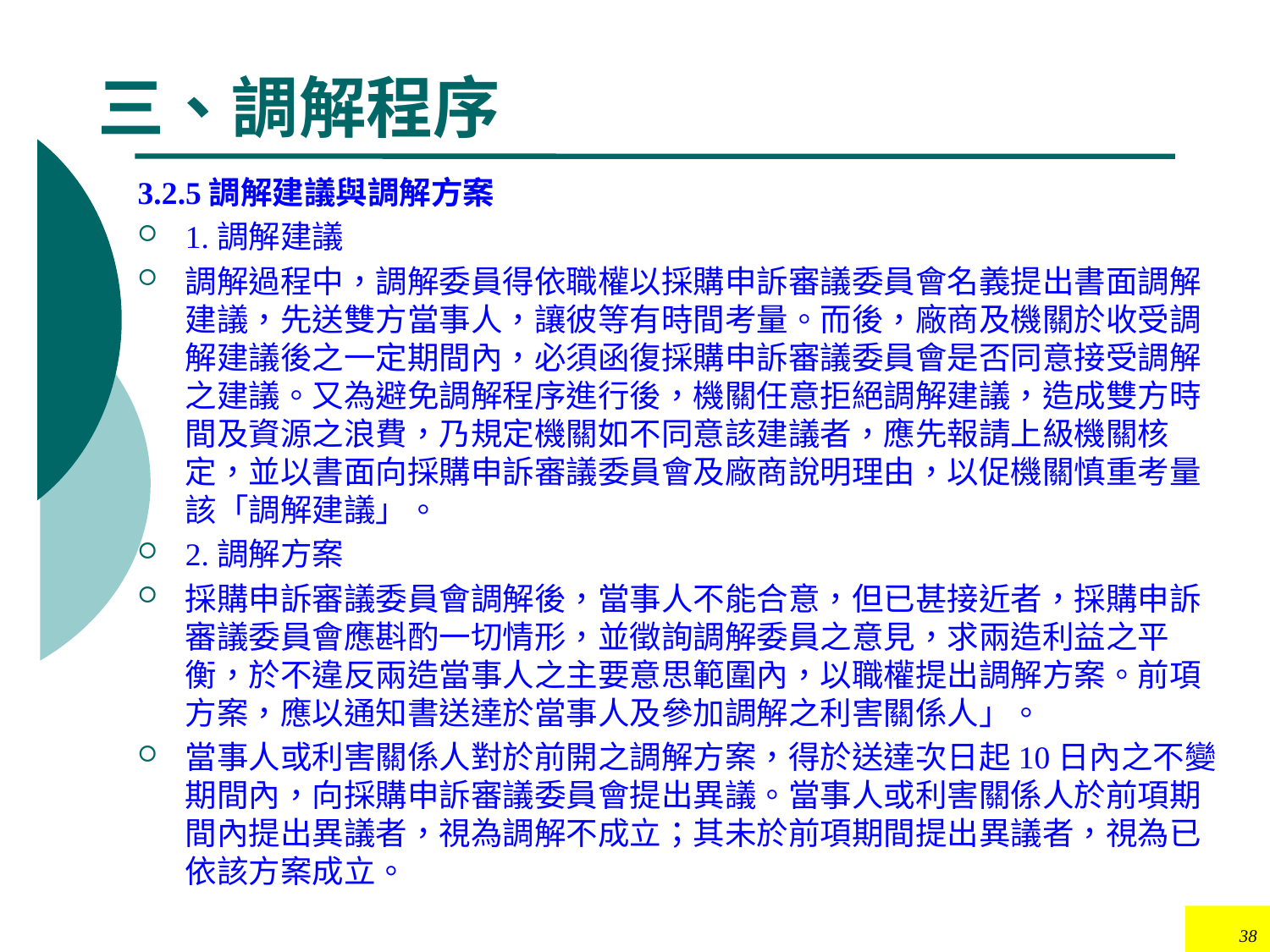

# 三、調解程序
3.2.5調解建議與調解方案
1.調解建議
調解過程中，調解委員得依職權以採購申訴審議委員會名義提出書面調解建議，先送雙方當事人，讓彼等有時間考量。而後，廠商及機關於收受調解建議後之一定期間內，必須函復採購申訴審議委員會是否同意接受調解之建議。又為避免調解程序進行後，機關任意拒絕調解建議，造成雙方時間及資源之浪費，乃規定機關如不同意該建議者，應先報請上級機關核定，並以書面向採購申訴審議委員會及廠商說明理由，以促機關慎重考量該「調解建議」。
2.調解方案
採購申訴審議委員會調解後，當事人不能合意，但已甚接近者，採購申訴審議委員會應斟酌一切情形，並徵詢調解委員之意見，求兩造利益之平衡，於不違反兩造當事人之主要意思範圍內，以職權提出調解方案。前項方案，應以通知書送達於當事人及參加調解之利害關係人」。
當事人或利害關係人對於前開之調解方案，得於送達次日起10日內之不變期間內，向採購申訴審議委員會提出異議。當事人或利害關係人於前項期間內提出異議者，視為調解不成立；其未於前項期間提出異議者，視為已依該方案成立。
38